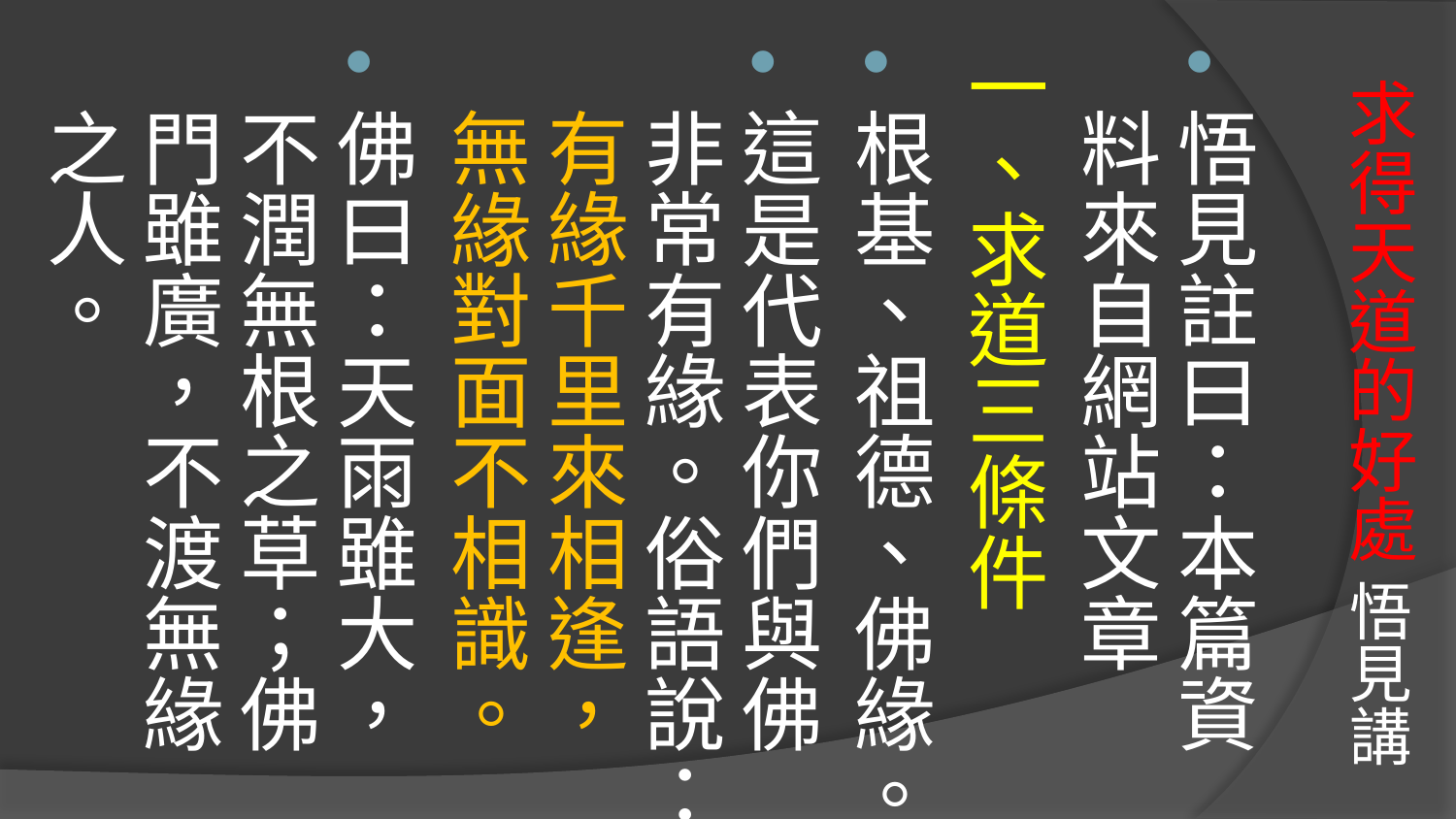

# 求得天道的好處 悟見講
悟見註曰：本篇資料來自網站文章
一、求道三條件
根基、祖德、佛緣。
這是代表你們與佛非常有緣。俗語說：有緣千里來相逢，無緣對面不相識。
佛曰：天雨雖大，不潤無根之草；佛門雖廣，不渡無緣之人。